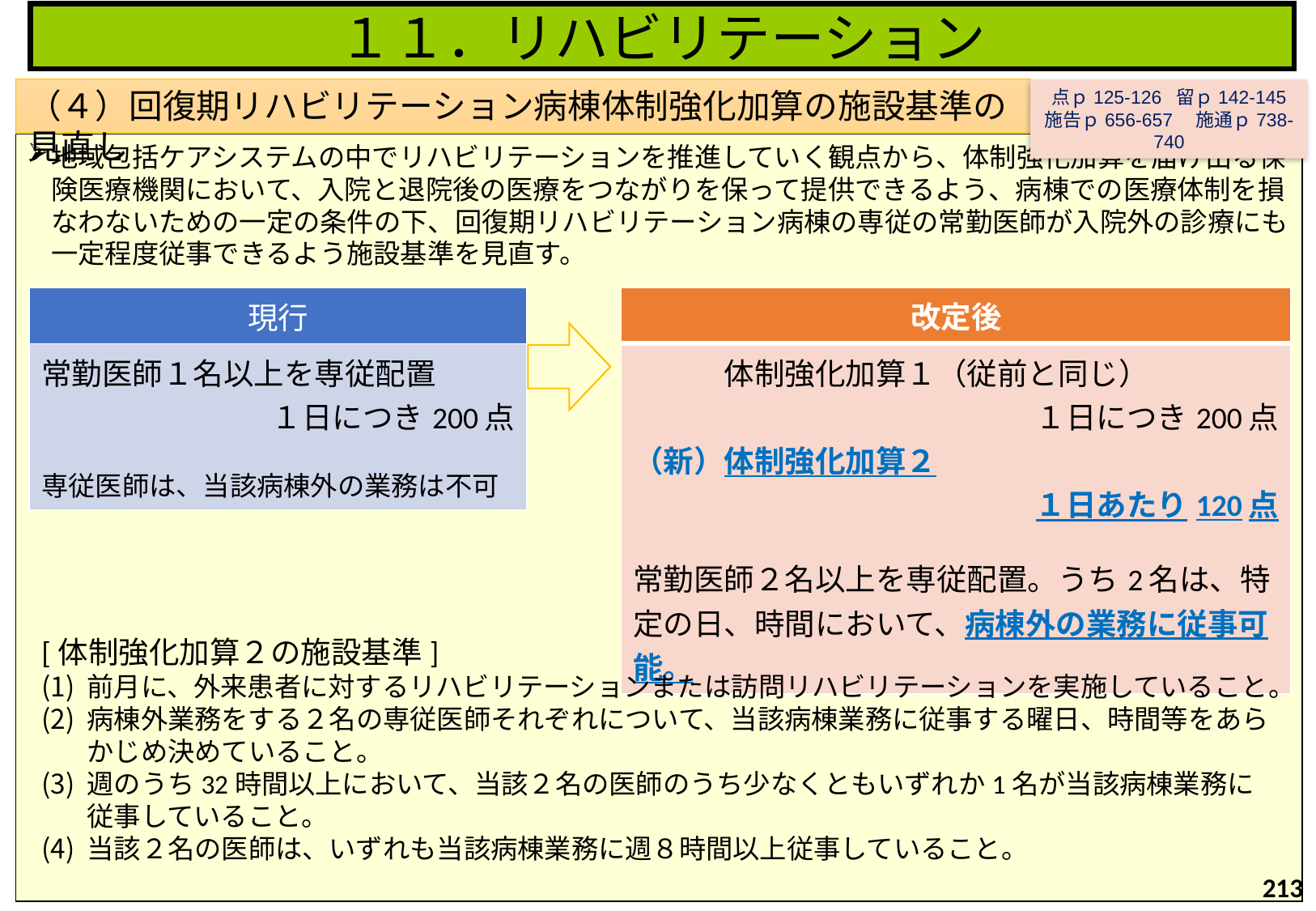

１１．リハビリテーション
（４）回復期リハビリテーション病棟体制強化加算の施設基準の見直し
点ｐ125-126  留ｐ142-145
施告ｐ656-657　施通ｐ738-740
地域包括ケアシステムの中でリハビリテーションを推進していく観点から、体制強化加算を届け出る保険医療機関において、入院と退院後の医療をつながりを保って提供できるよう、病棟での医療体制を損なわないための一定の条件の下、回復期リハビリテーション病棟の専従の常勤医師が入院外の診療にも一定程度従事できるよう施設基準を見直す。
| 改定後 |
| --- |
| 体制強化加算１（従前と同じ） １日につき200点 （新）体制強化加算２ １日あたり120点 常勤医師２名以上を専従配置。うち2名は、特定の日、時間において、病棟外の業務に従事可能。 |
| 現行 |
| --- |
| 常勤医師１名以上を専従配置 １日につき200点 専従医師は、当該病棟外の業務は不可 |

[体制強化加算２の施設基準]
前月に、外来患者に対するリハビリテーションまたは訪問リハビリテーションを実施していること。
病棟外業務をする２名の専従医師それぞれについて、当該病棟業務に従事する曜日、時間等をあらかじめ決めていること。
週のうち32時間以上において、当該２名の医師のうち少なくともいずれか1名が当該病棟業務に従事していること。
当該２名の医師は、いずれも当該病棟業務に週８時間以上従事していること。

213